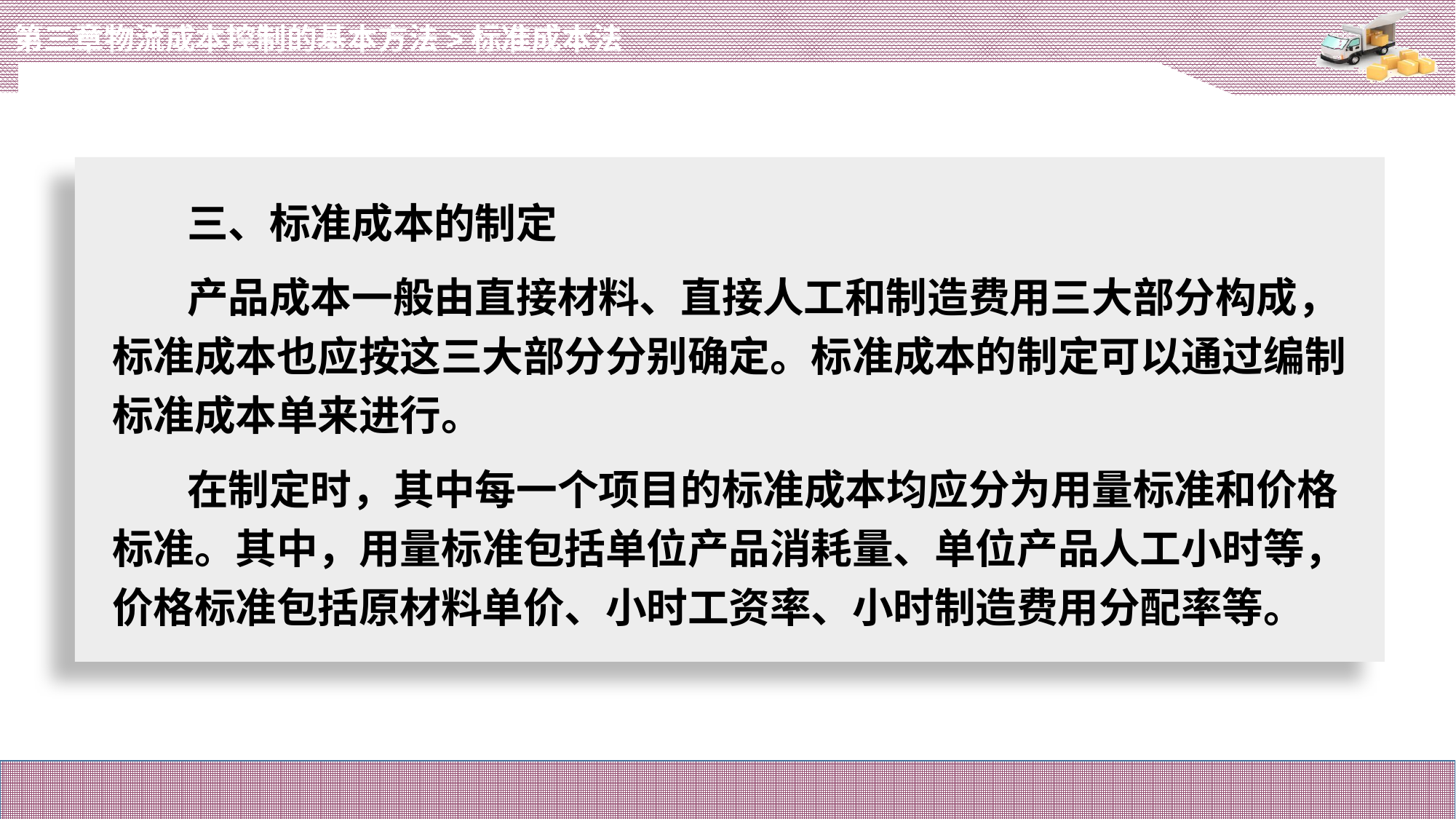

第三章物流成本控制的基本方法>标准成本法
# 三、标准成本的制定
产品成本一般由直接材料、直接人工和制造费用三大部分构成，标准成本也应按这三大部分分别确定。标准成本的制定可以通过编制标准成本单来进行。
在制定时，其中每一个项目的标准成本均应分为用量标准和价格标准。其中，用量标准包括单位产品消耗量、单位产品人工小时等，价格标准包括原材料单价、小时工资率、小时制造费用分配率等。